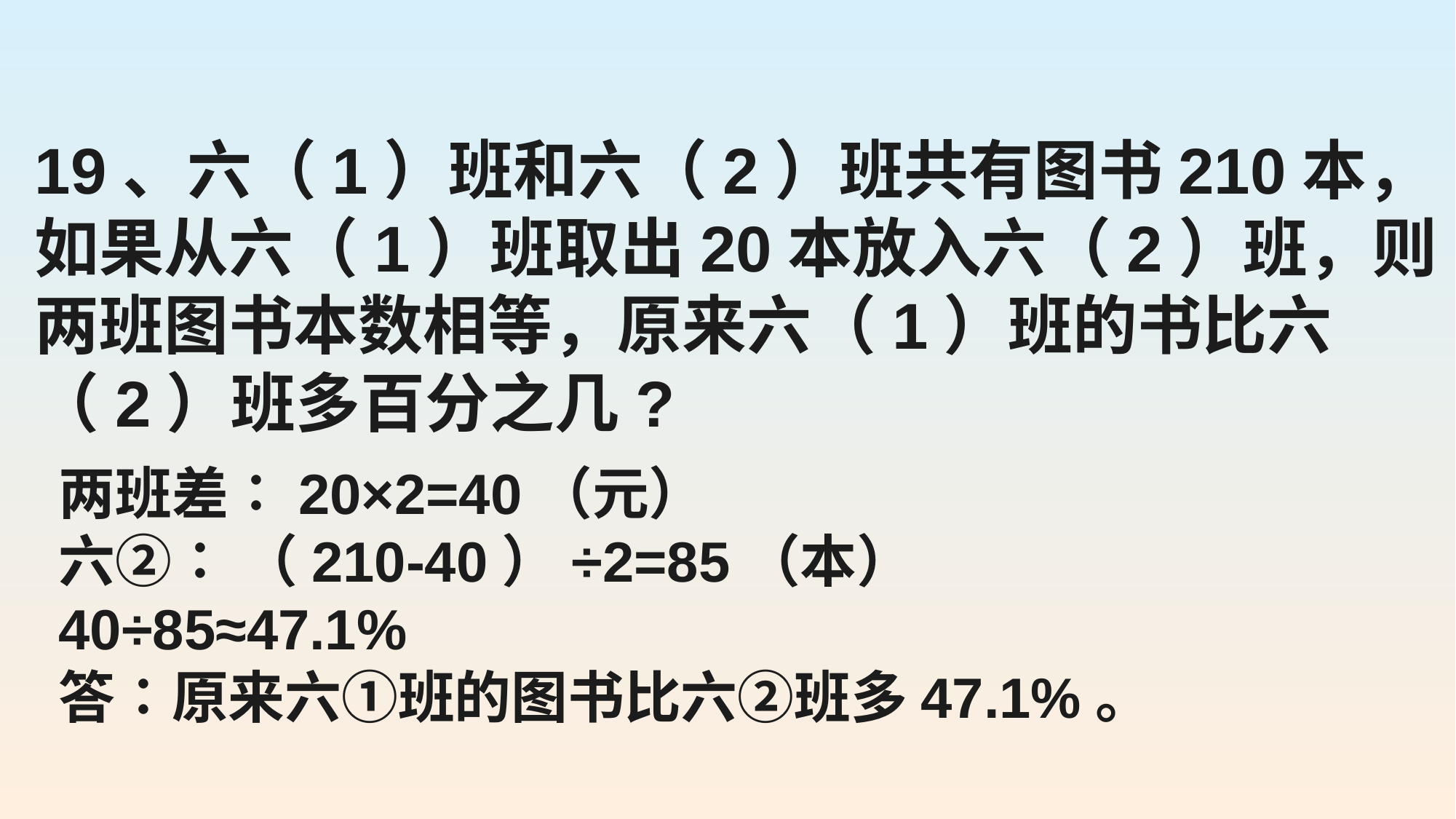

19、六（1）班和六（2）班共有图书210本，如果从六（1）班取出20本放入六（2）班，则两班图书本数相等，原来六（1）班的书比六（2）班多百分之几?
两班差∶20×2=40（元）
六②∶ （210-40）÷2=85（本）
40÷85≈47.1%
答∶原来六①班的图书比六②班多47.1%。